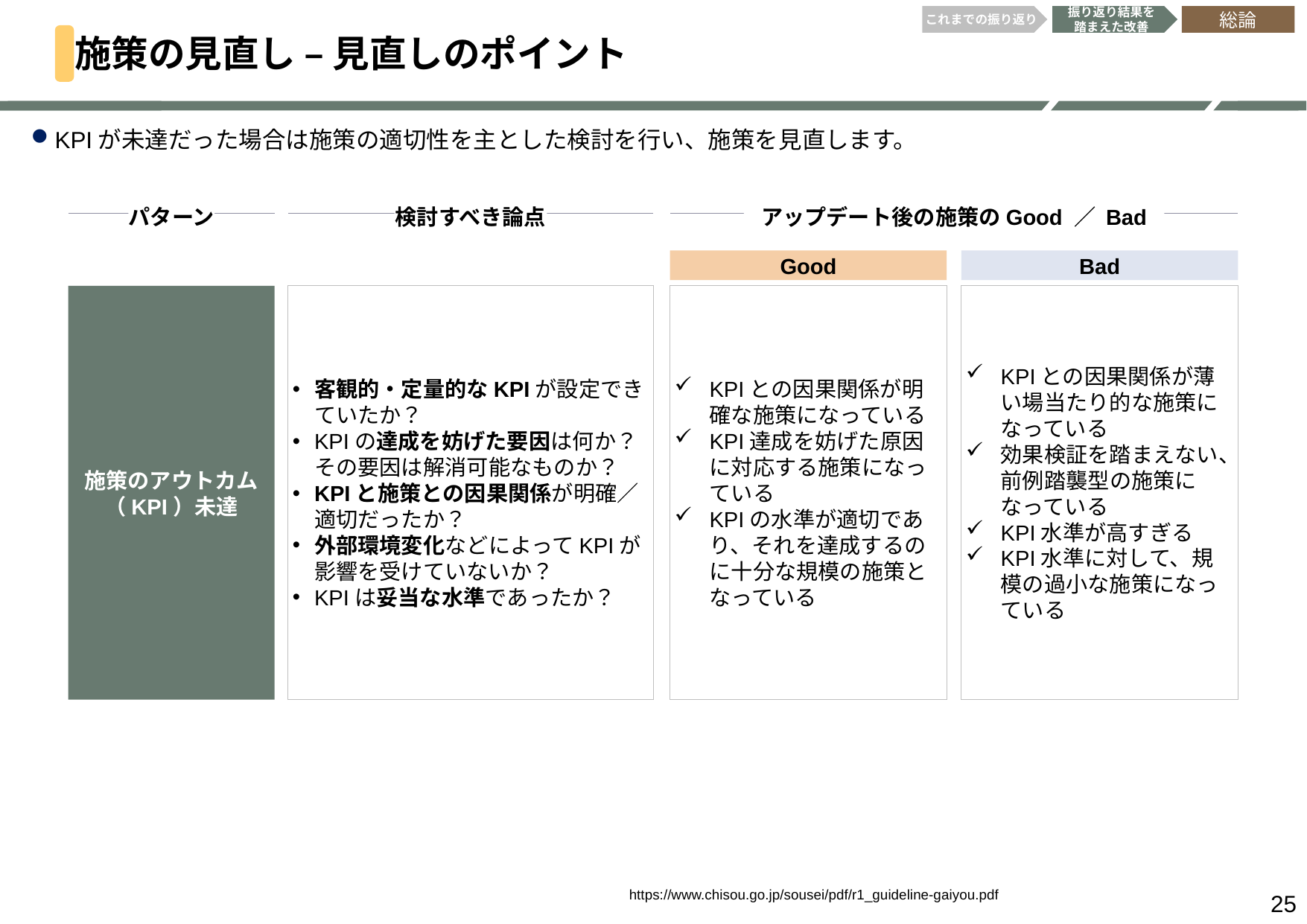

これまでの振り返り
振り返り結果を
踏まえた改善
総論
施策の見直し – 見直しのポイント
KPIが未達だった場合は施策の適切性を主とした検討を行い、施策を見直します。
パターン
検討すべき論点
アップデート後の施策のGood ／ Bad
Good
Bad
施策のアウトカム
（KPI）未達
客観的・定量的なKPIが設定できていたか？
KPIの達成を妨げた要因は何か？その要因は解消可能なものか？
KPIと施策との因果関係が明確／適切だったか？
外部環境変化などによってKPIが影響を受けていないか？
KPIは妥当な水準であったか？
KPIとの因果関係が明確な施策になっている
KPI達成を妨げた原因に対応する施策になっている
KPIの水準が適切であり、それを達成するのに十分な規模の施策となっている
KPIとの因果関係が薄い場当たり的な施策になっている
効果検証を踏まえない、前例踏襲型の施策になっている
KPI水準が高すぎる
KPI水準に対して、規模の過小な施策になっている
25
https://www.chisou.go.jp/sousei/pdf/r1_guideline-gaiyou.pdf